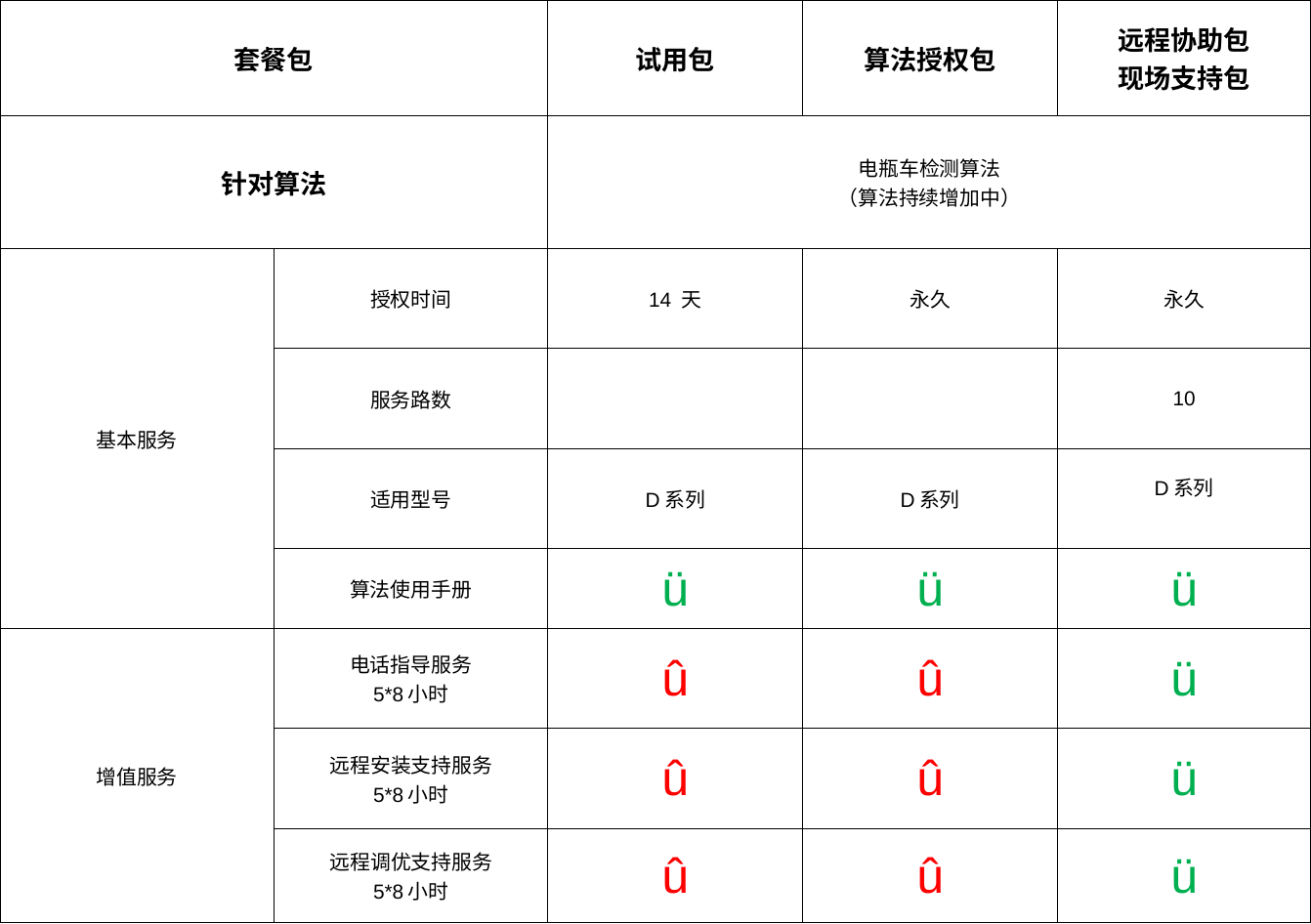

| 套餐包 |  | 试用包 | 算法授权包 | 远程协助包 现场支持包 |
| --- | --- | --- | --- | --- |
| 针对算法 |  | 电瓶车检测算法 （算法持续增加中） |  |  |
| 基本服务 | 授权时间 | 14 天 | 永久 | 永久 |
|  | 服务路数 |  |  | 10 |
|  | 适用型号 | D系列 | D系列 | D系列 |
|  | 算法使用手册 | ü | ü | ü |
| 增值服务 | 电话指导服务 5\*8小时 | û | û | ü |
|  | 远程安装支持服务 5\*8小时 | û | û | ü |
|  | 远程调优支持服务 5\*8小时 | û | û | ü |